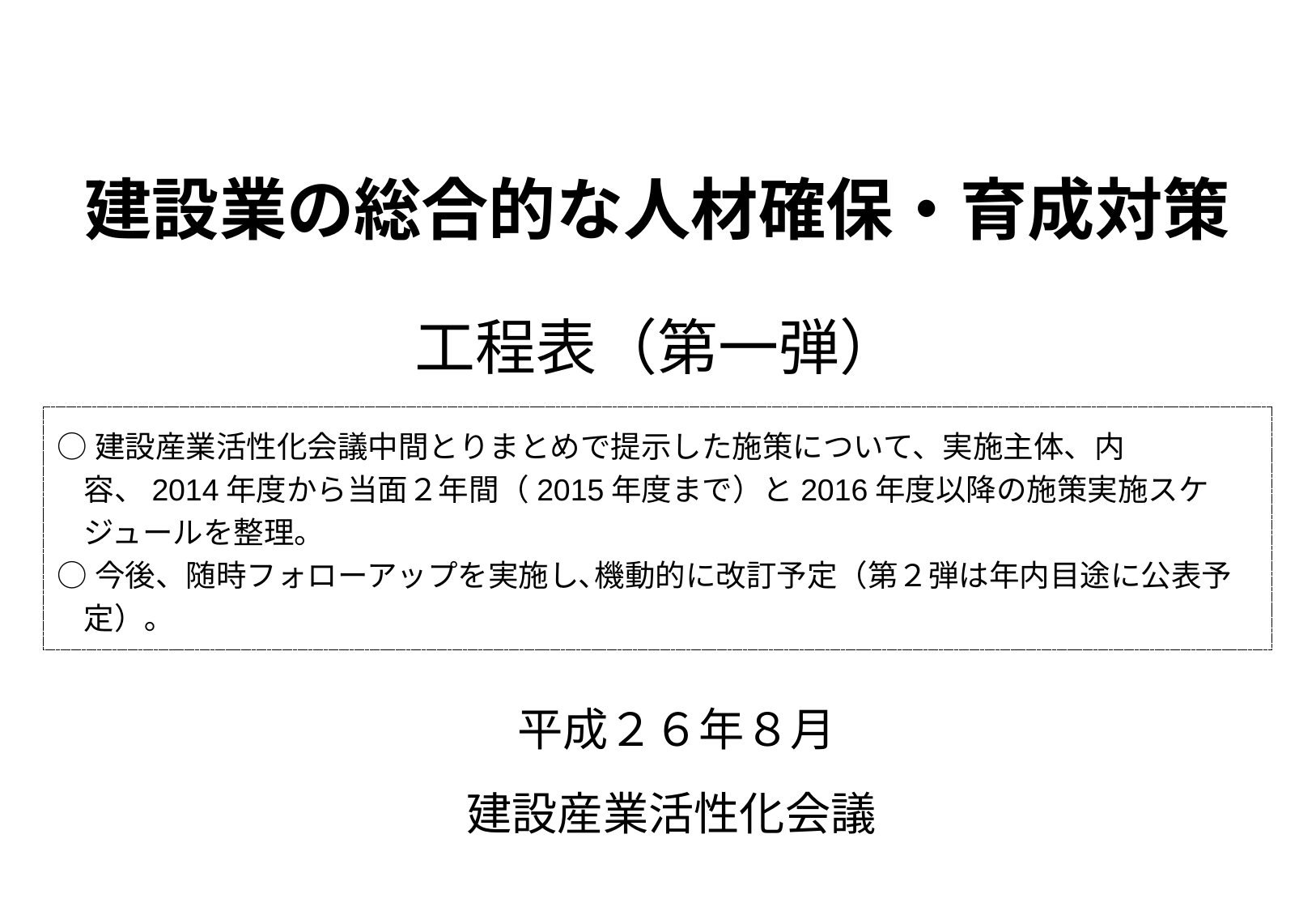

建設業の総合的な人材確保・育成対策
工程表（第一弾）
○建設産業活性化会議中間とりまとめで提示した施策について、実施主体、内容、2014年度から当面２年間（2015年度まで）と2016年度以降の施策実施スケジュールを整理。
○今後、随時フォローアップを実施し､機動的に改訂予定（第２弾は年内目途に公表予定）｡
　 平成２６年８月

建設産業活性化会議